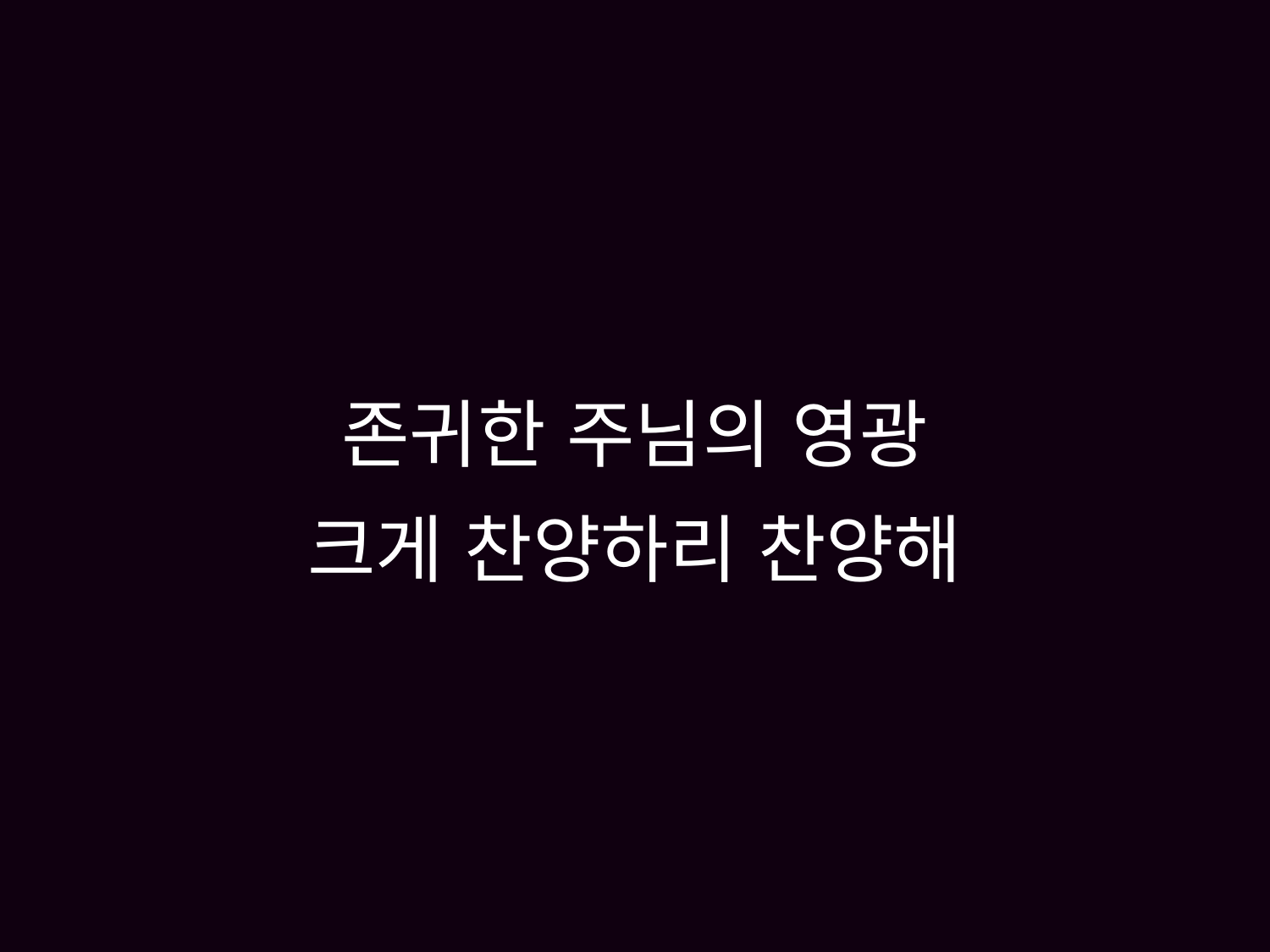

# 존귀한 주님의 영광 크게 찬양하리 찬양해